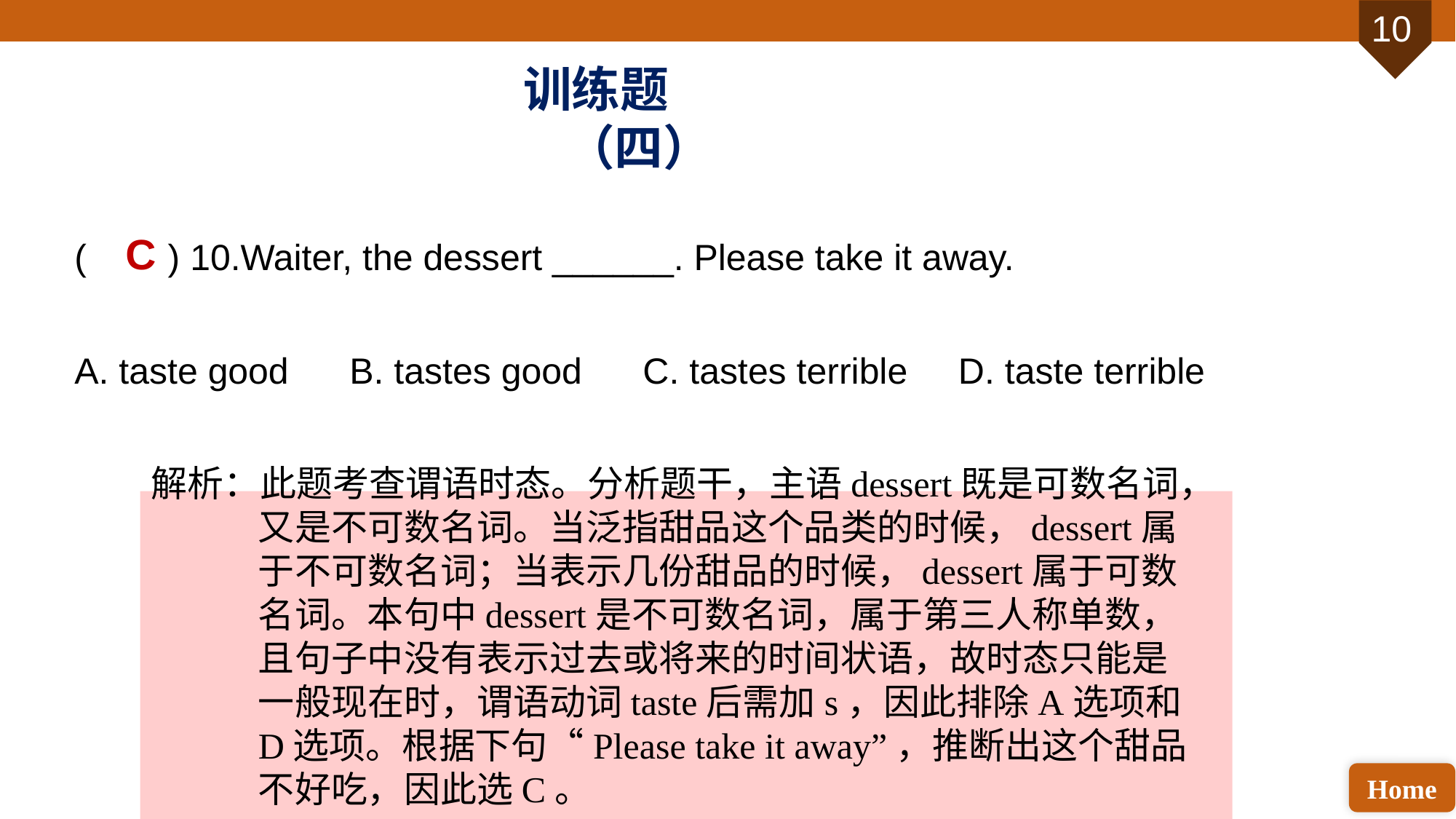

训练题（四）
(        ) 10.Waiter, the dessert ______. Please take it away.

A. taste good      B. tastes good      C. tastes terrible     D. taste terrible
C
解析：此题考查谓语时态。分析题干，主语dessert既是可数名词，又是不可数名词。当泛指甜品这个品类的时候，dessert属于不可数名词；当表示几份甜品的时候，dessert属于可数名词。本句中dessert是不可数名词，属于第三人称单数，且句子中没有表示过去或将来的时间状语，故时态只能是一般现在时，谓语动词taste后需加s，因此排除A选项和D选项。根据下句“Please take it away”，推断出这个甜品不好吃，因此选C。